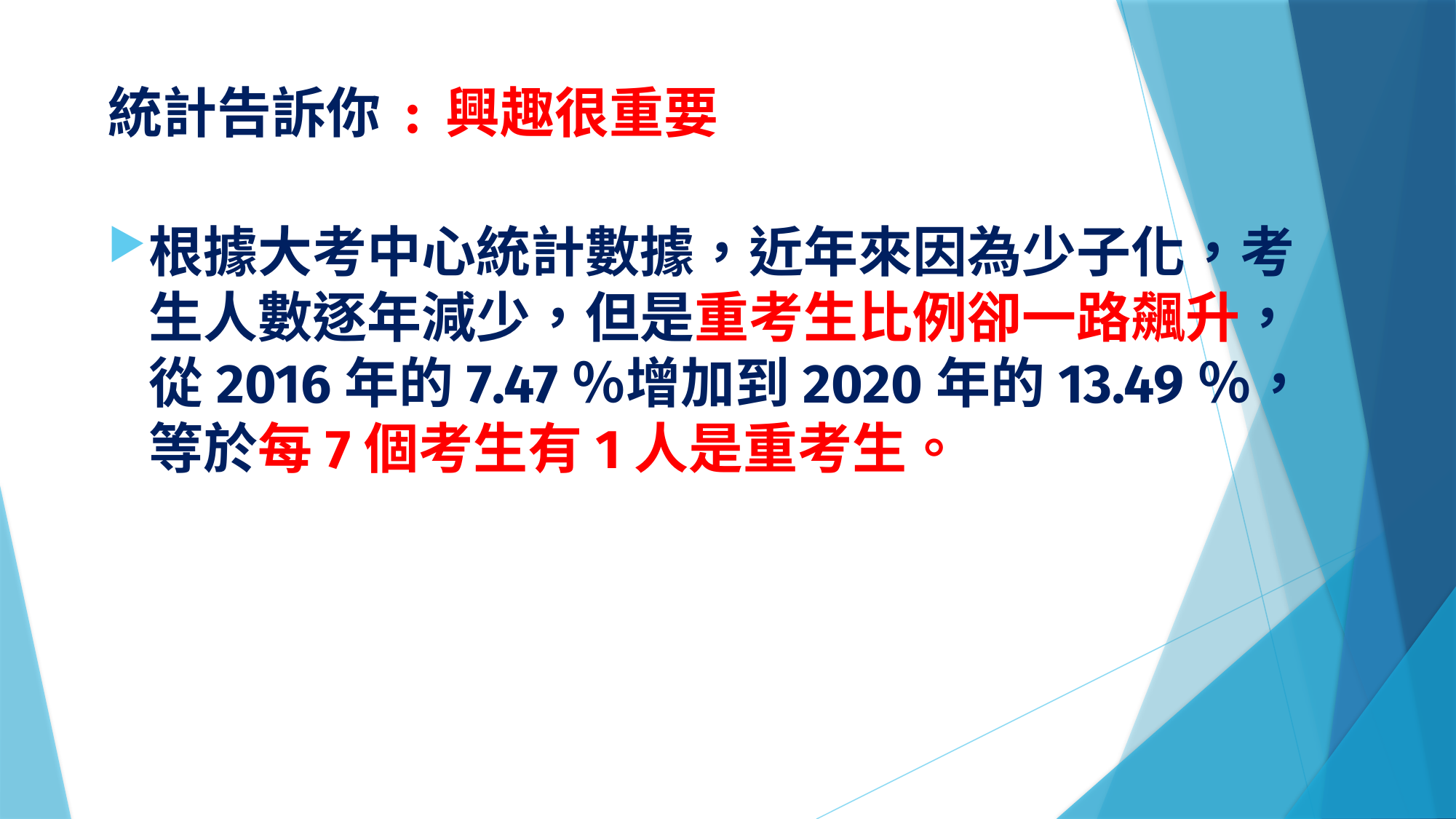

# 統計告訴你 : 興趣很重要
根據大考中心統計數據，近年來因為少子化，考生人數逐年減少，但是重考生比例卻一路飆升，從2016年的7.47％增加到2020年的13.49％，等於每7個考生有1人是重考生。